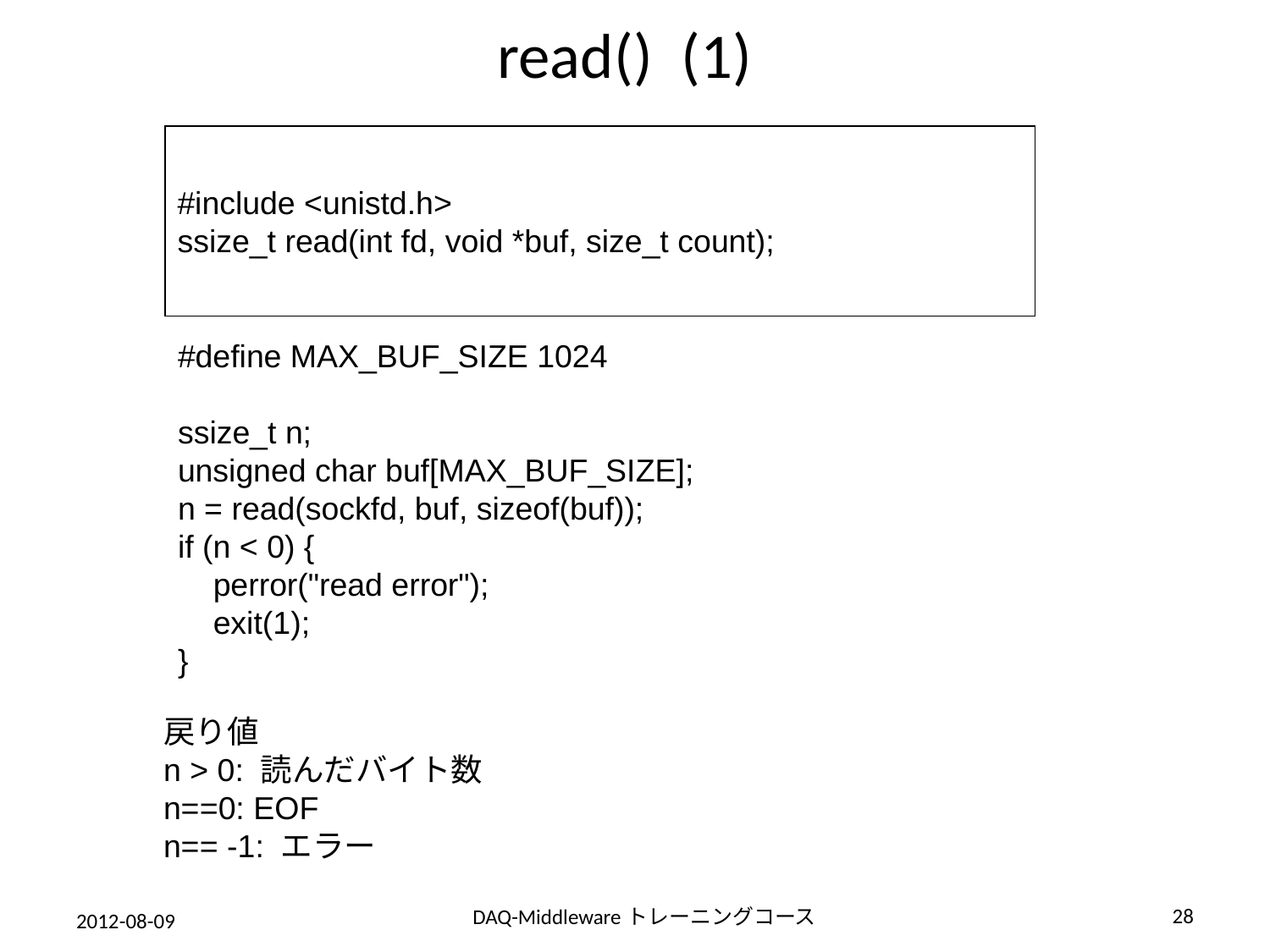

# read()  (1)
#include <unistd.h>
ssize_t read(int fd, void *buf, size_t count);
#define MAX_BUF_SIZE 1024

ssize_t n;
unsigned char buf[MAX_BUF_SIZE];
n = read(sockfd, buf, sizeof(buf));
if (n < 0) {
    perror("read error");
    exit(1);
}
戻り値
n > 0: 読んだバイト数
n==0: EOF
n== -1: エラー
28
DAQ-Middlewareトレーニングコース
2012-08-09